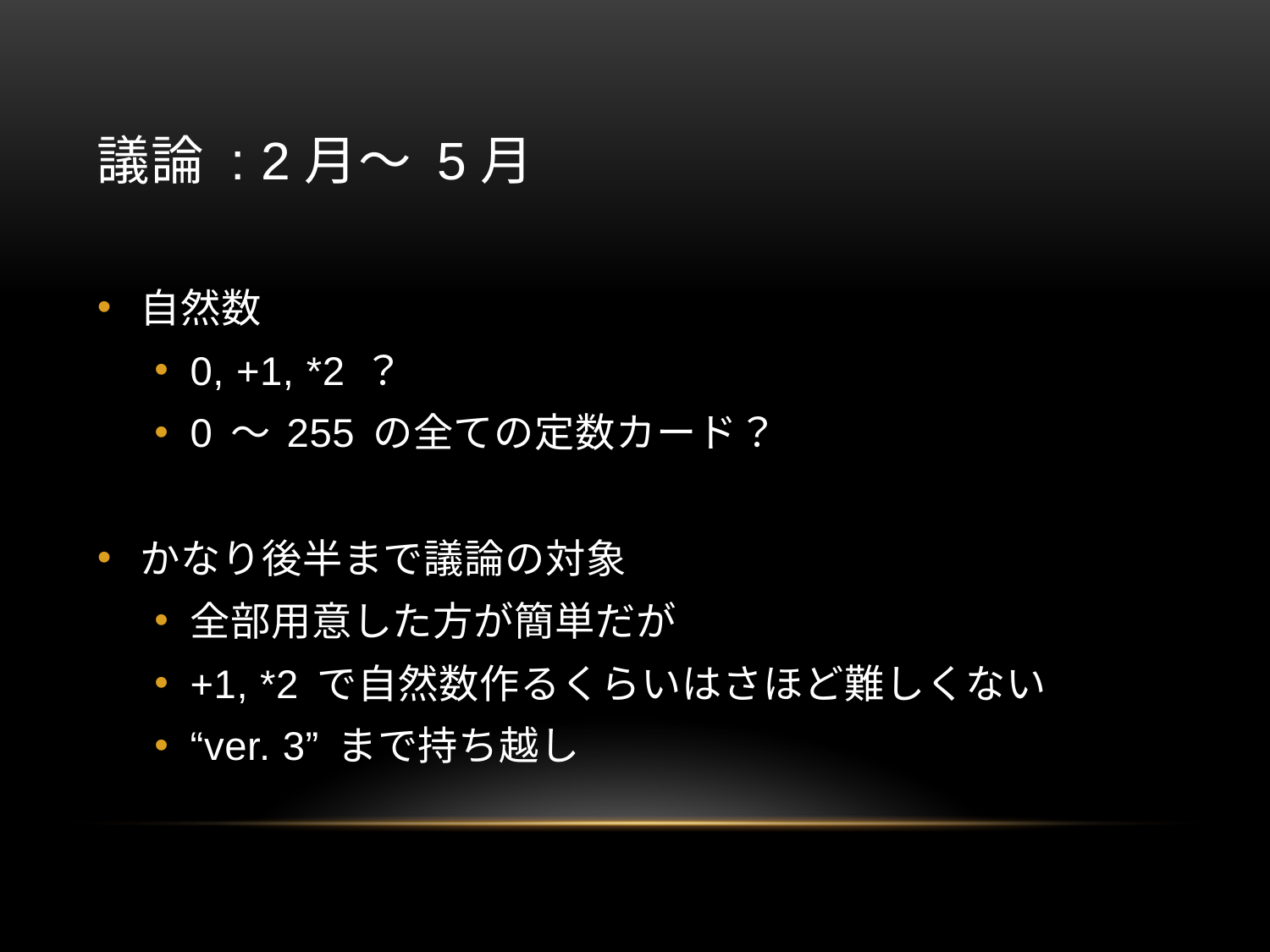

# 議論 : 2月～ 5月
自然数
0, +1, *2 ？
0 ～ 255 の全ての定数カード？

かなり後半まで議論の対象
全部用意した方が簡単だが
+1, *2 で自然数作るくらいはさほど難しくない
“ver. 3” まで持ち越し